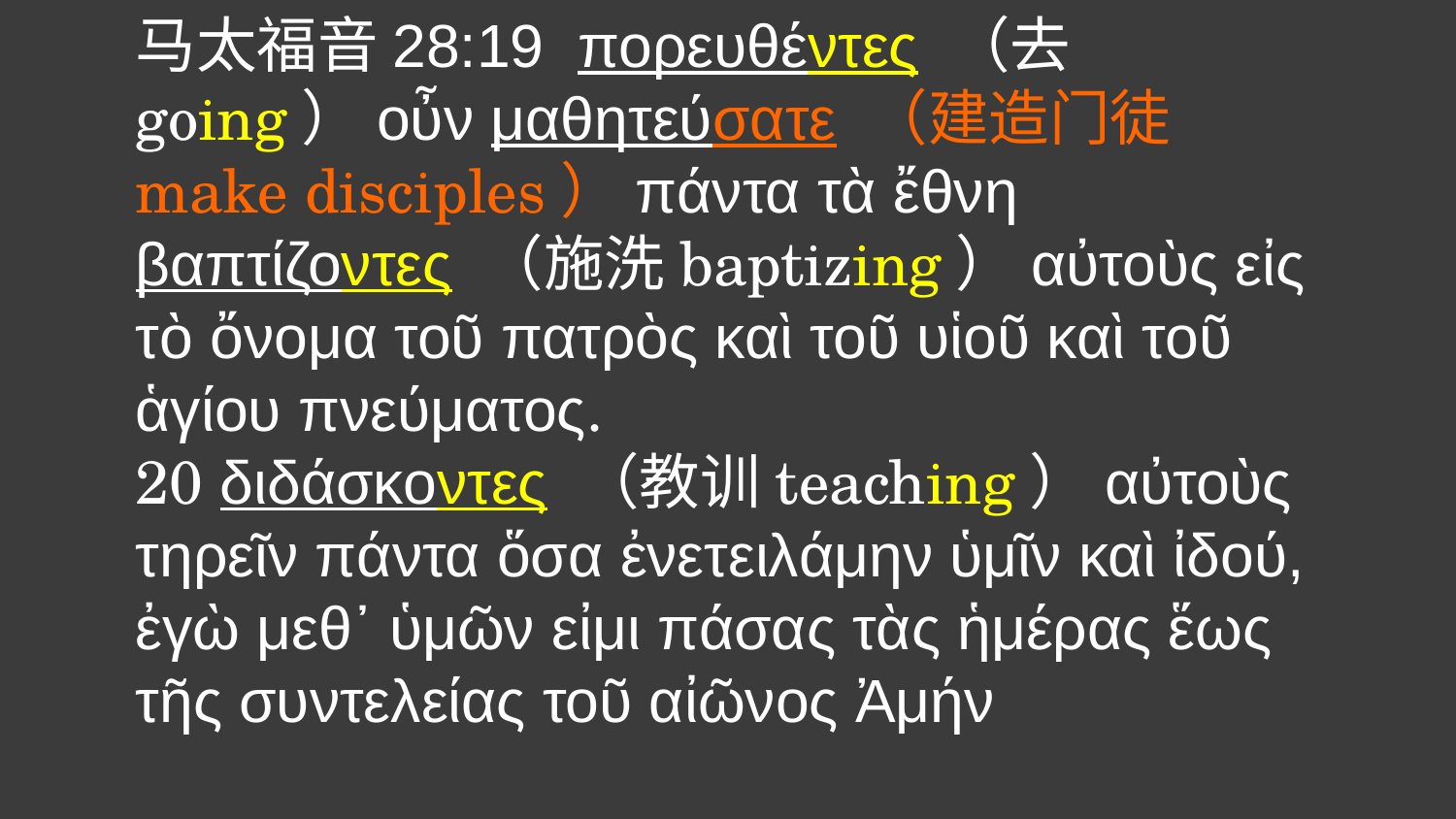

马太福音28:19  πορευθέντες （去going）οὖν μαθητεύσατε （建造门徒make disciples）πάντα τὰ ἔθνη βαπτίζοντες （施洗baptizing）αὐτοὺς εἰς τὸ ὄνομα τοῦ πατρὸς καὶ τοῦ υἱοῦ καὶ τοῦ ἁγίου πνεύματος.
20 διδάσκοντες （教训teaching）αὐτοὺς τηρεῖν πάντα ὅσα ἐνετειλάμην ὑμῖν καὶ ἰδού, ἐγὼ μεθ᾽ ὑμῶν εἰμι πάσας τὰς ἡμέρας ἕως τῆς συντελείας τοῦ αἰῶνος Ἀμήν